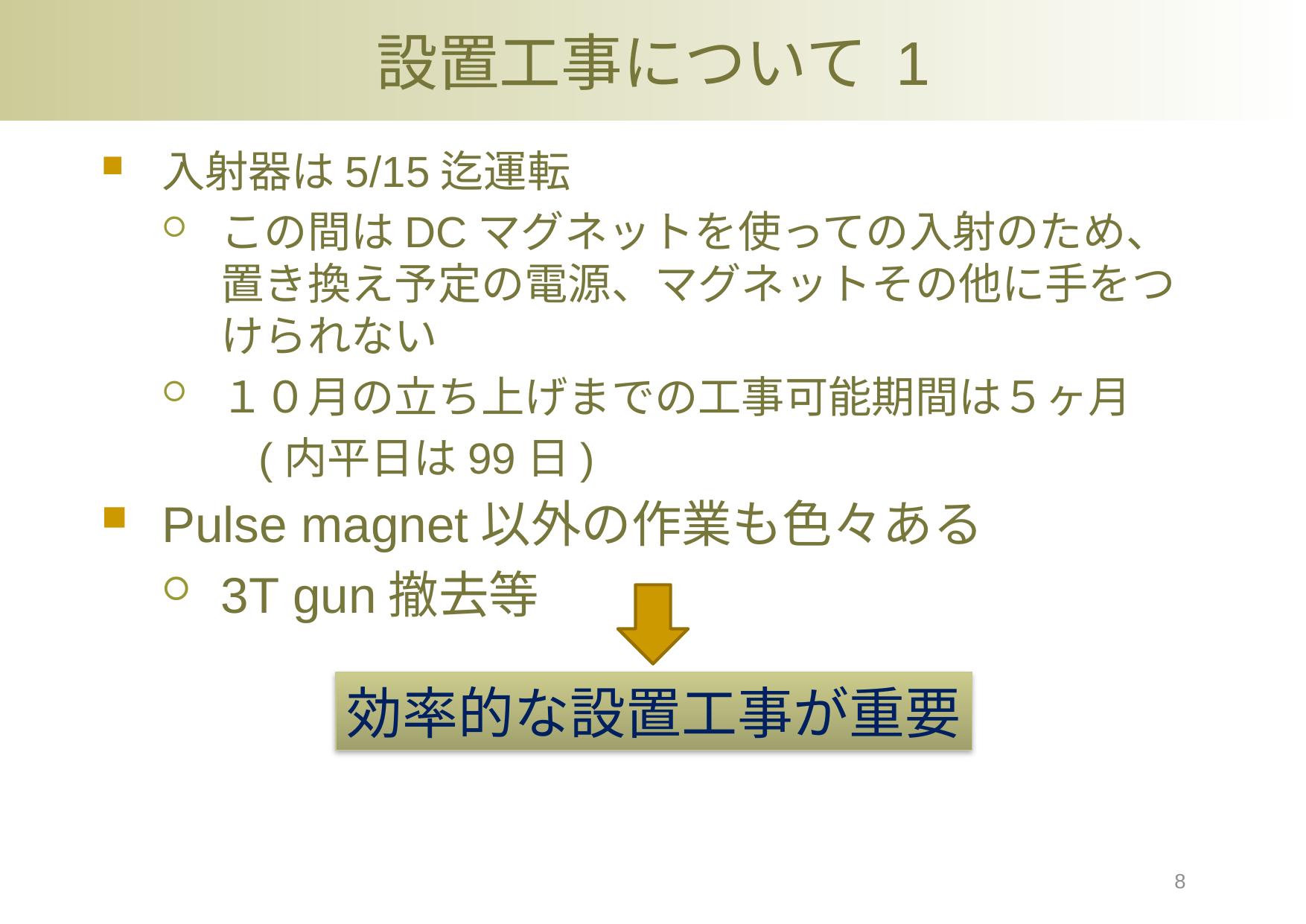

# 設置工事について 1
入射器は5/15迄運転
この間はDCマグネットを使っての入射のため、置き換え予定の電源、マグネットその他に手をつけられない
１０月の立ち上げまでの工事可能期間は５ヶ月
　　(内平日は99日)
Pulse magnet以外の作業も色々ある
3T gun撤去等

効率的な設置工事が重要

8